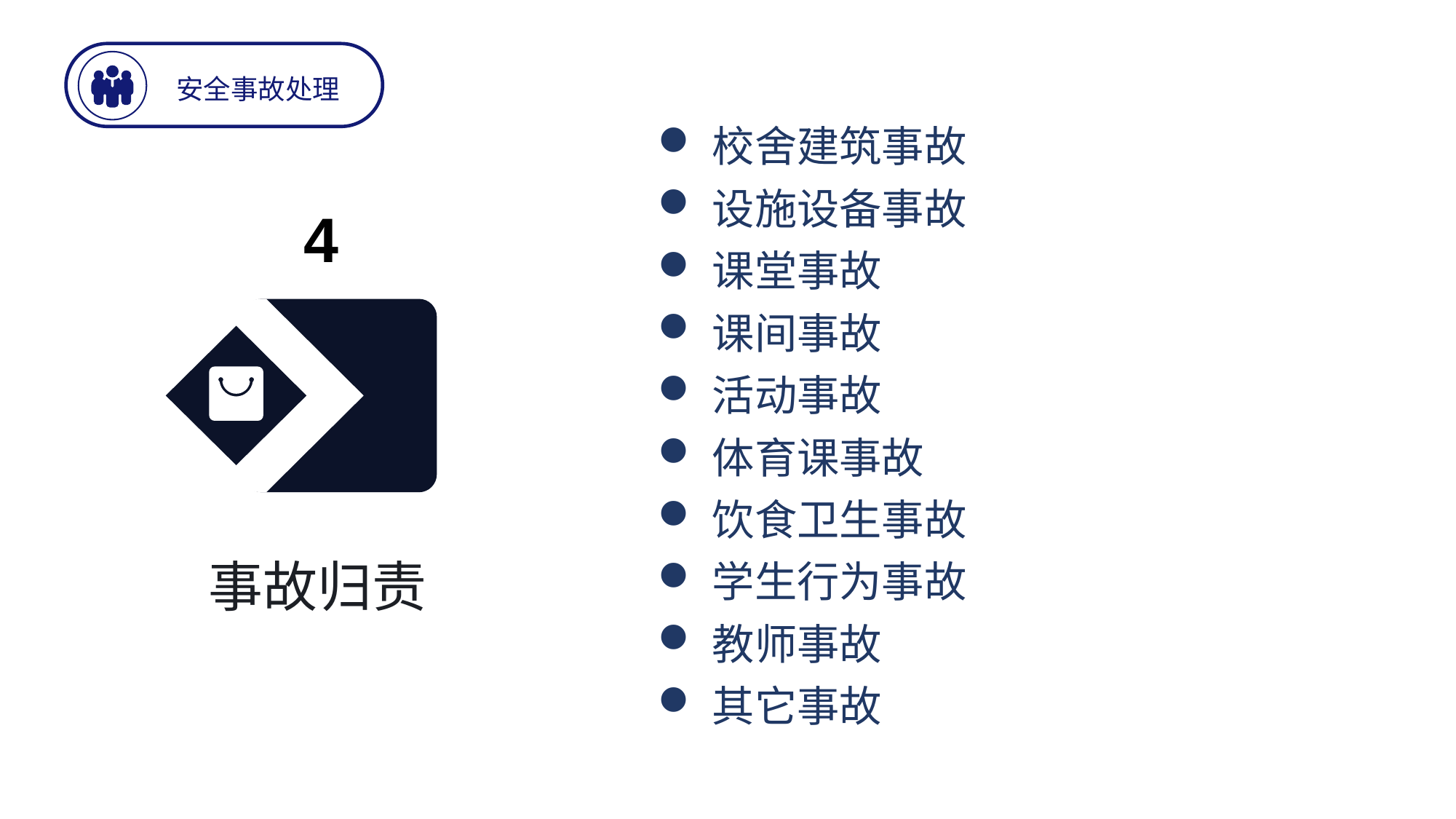

安全事故处理
校舍建筑事故
设施设备事故
课堂事故
课间事故
活动事故
体育课事故
饮食卫生事故
学生行为事故
教师事故
其它事故
4

事故归责